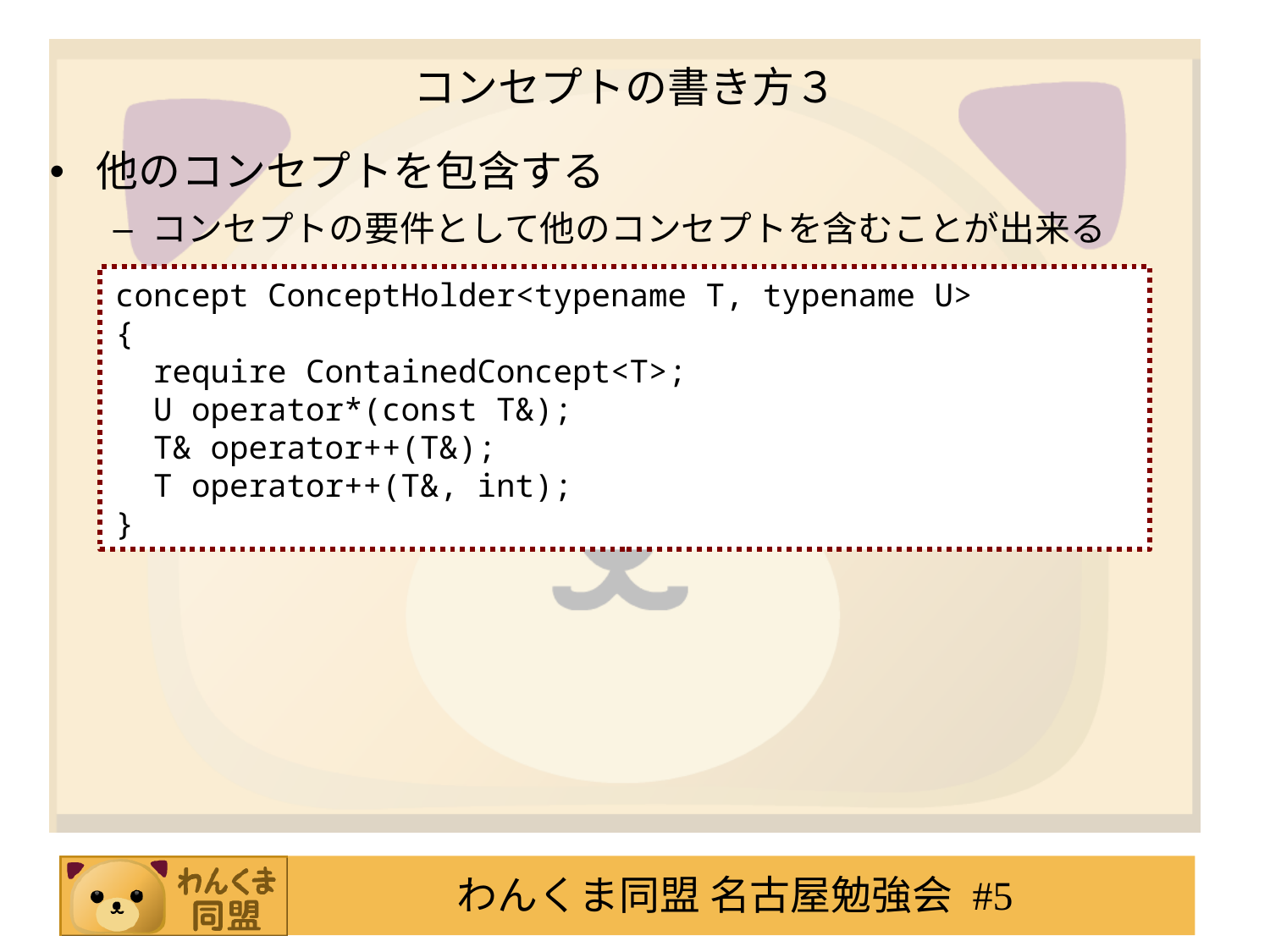

# コンセプトの書き方３
他のコンセプトを包含する
コンセプトの要件として他のコンセプトを含むことが出来る
concept ConceptHolder<typename T, typename U>
{
  require ContainedConcept<T>;
  U operator*(const T&);
  T& operator++(T&);
  T operator++(T&, int);
}